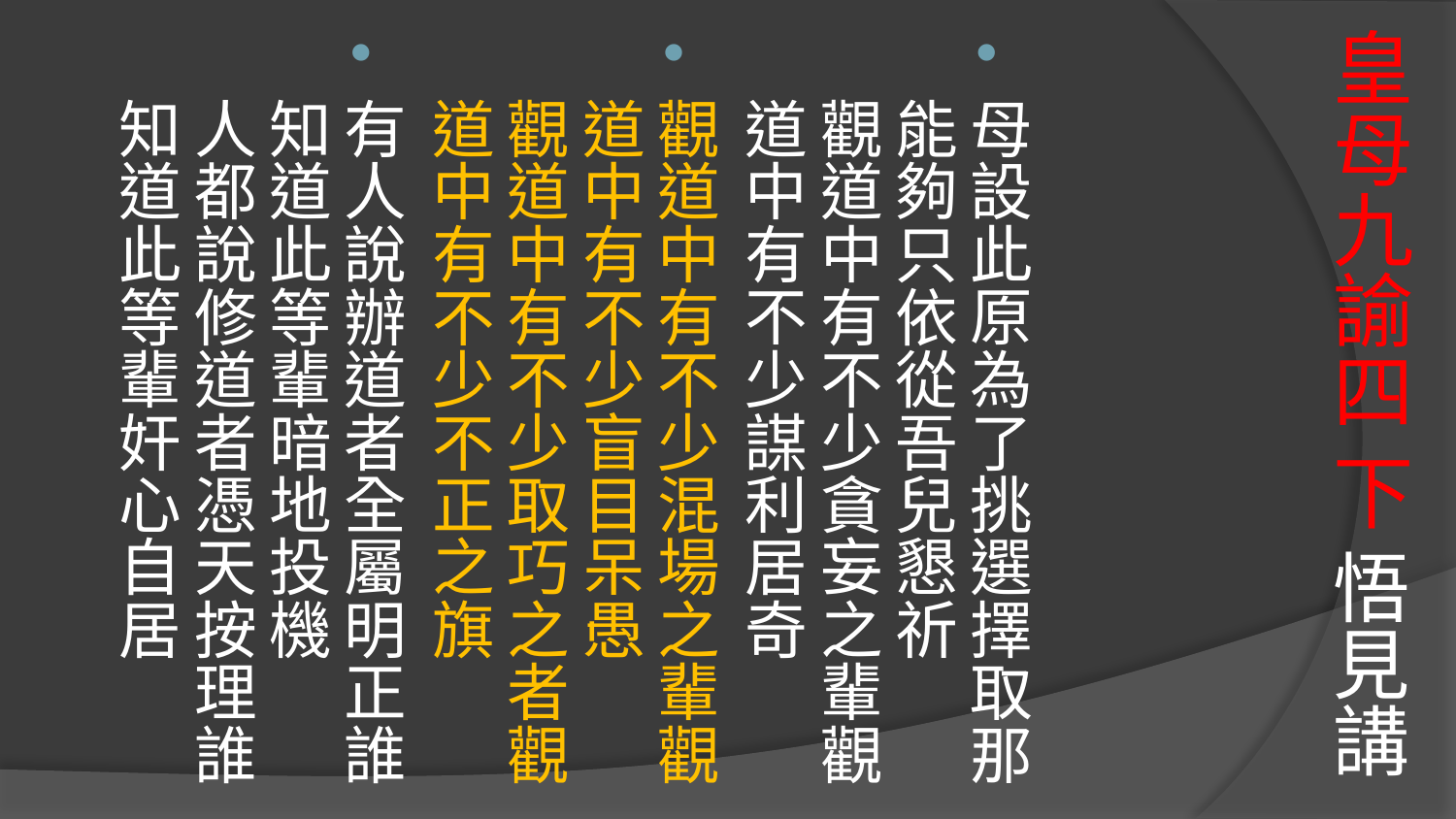

# 皇母九諭四 下 悟見講
母設此原為了挑選擇取那能夠只依從吾兒懇祈
觀道中有不少貪妄之輩觀道中有不少謀利居奇
觀道中有不少混場之輩觀道中有不少盲目呆愚
觀道中有不少取巧之者觀道中有不少不正之旗
有人說辦道者全屬明正誰知道此等輩暗地投機
人都說修道者憑天按理誰知道此等輩奸心自居